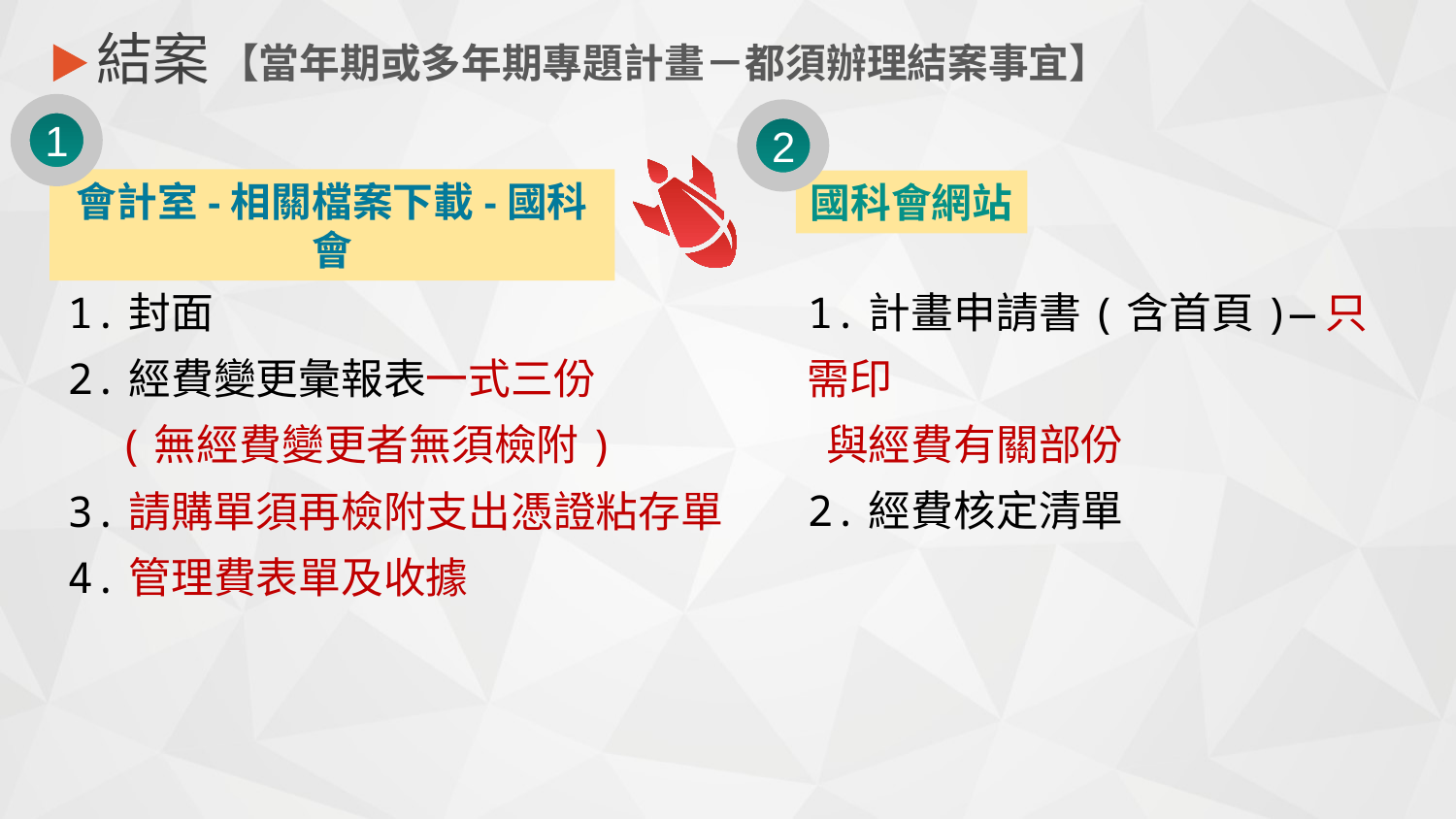

結案
  【當年期或多年期專題計畫－都須辦理結案事宜】

1
2

會計室-相關檔案下載-國科會
1.封面
2.經費變更彙報表一式三份
  (無經費變更者無須檢附)
3.請購單須再檢附支出憑證粘存單
4.管理費表單及收據
國科會網站
1.計畫申請書(含首頁)—只需印
  與經費有關部份
2.經費核定清單